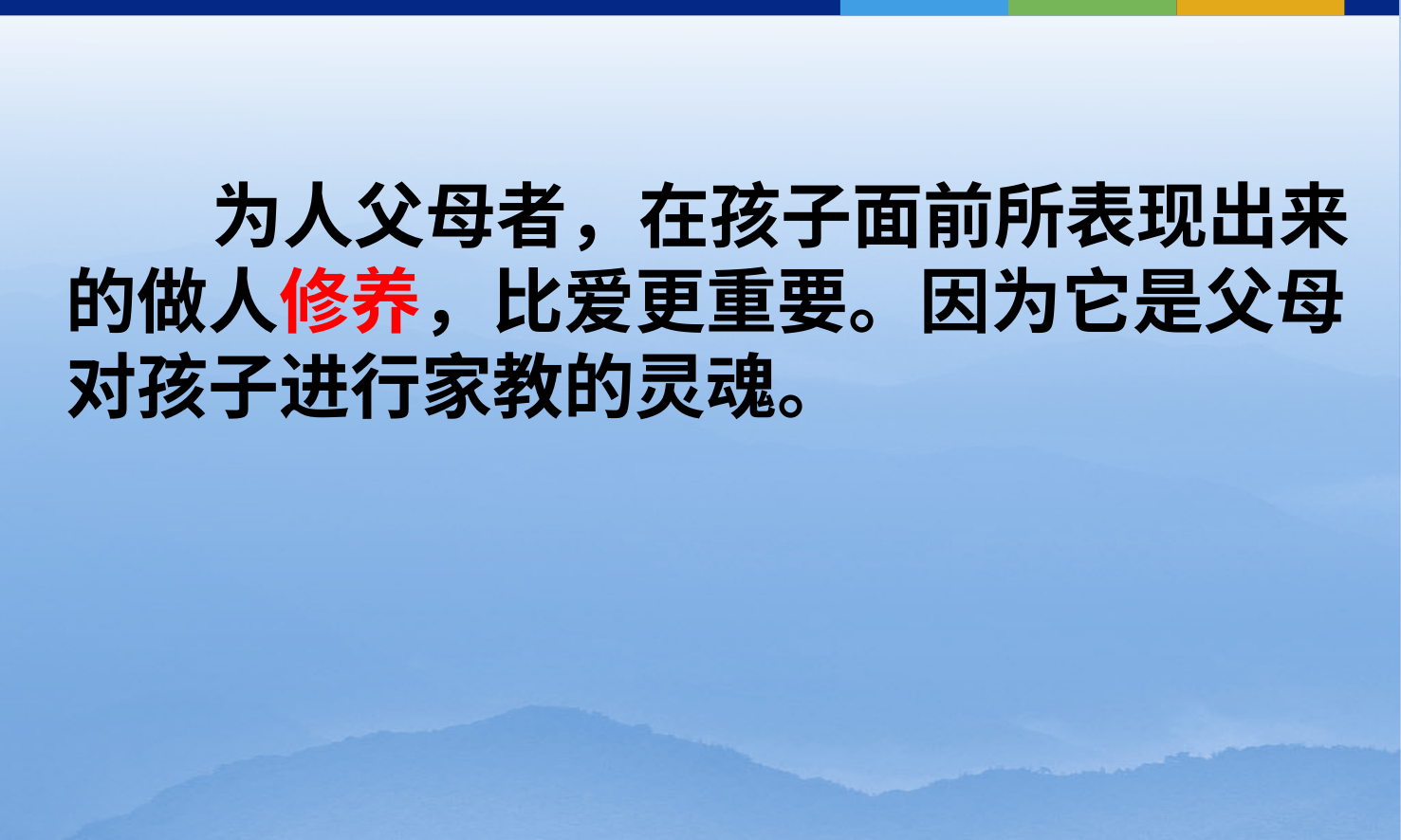

为人父母者，在孩子面前所表现出来的做人修养，比爱更重要。因为它是父母对孩子进行家教的灵魂。